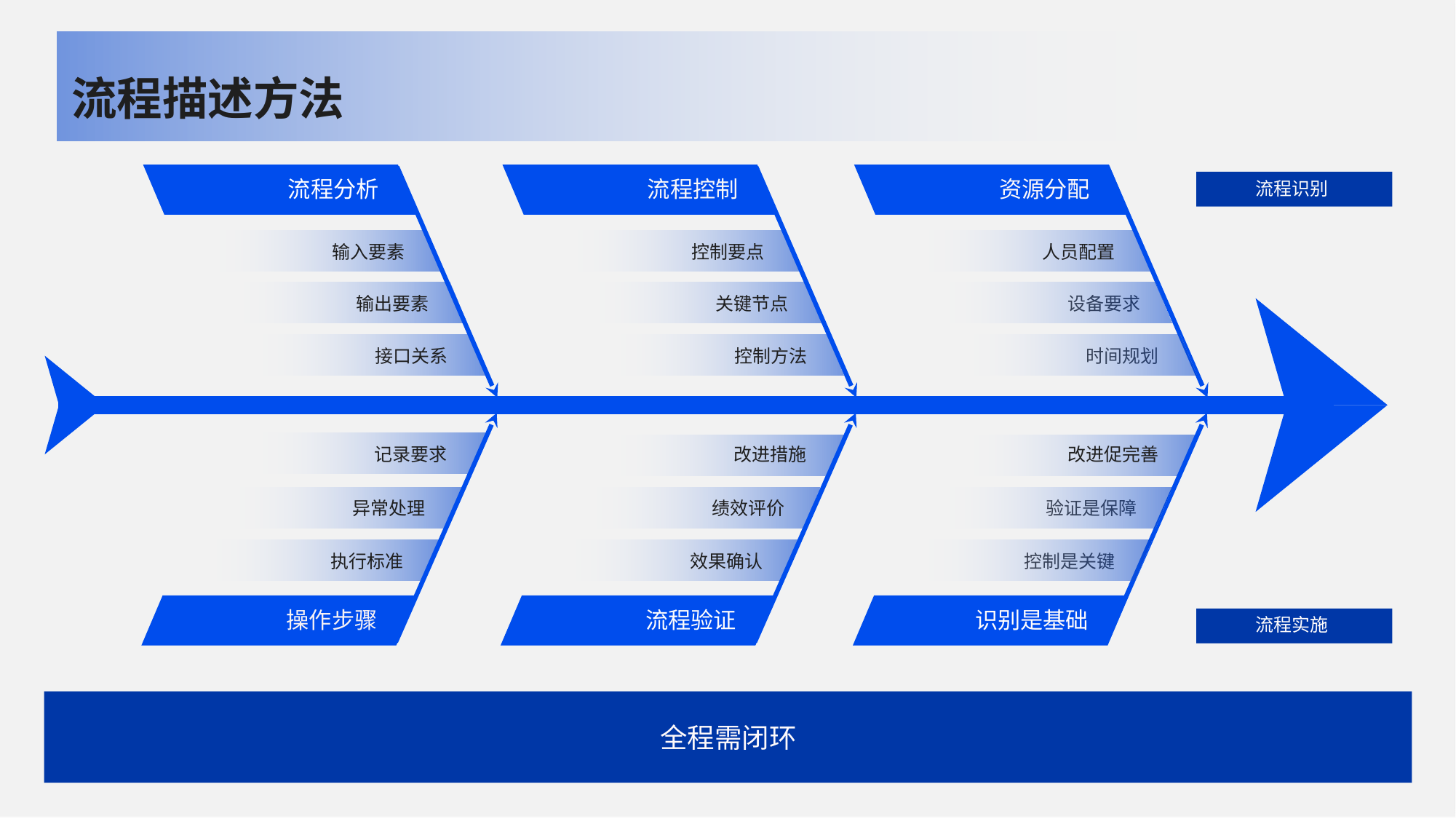

流程描述方法

流程分析
流程控制
资源分配
流程识别

输入要素
控制要点
人员配置

输出要素
关键节点
设备要求

接口关系
控制方法
时间规划

记录要求
改进措施
改进促完善

异常处理
绩效评价
验证是保障

执行标准
效果确认
控制是关键

操作步骤
流程验证
识别是基础

流程实施

全程需闭环